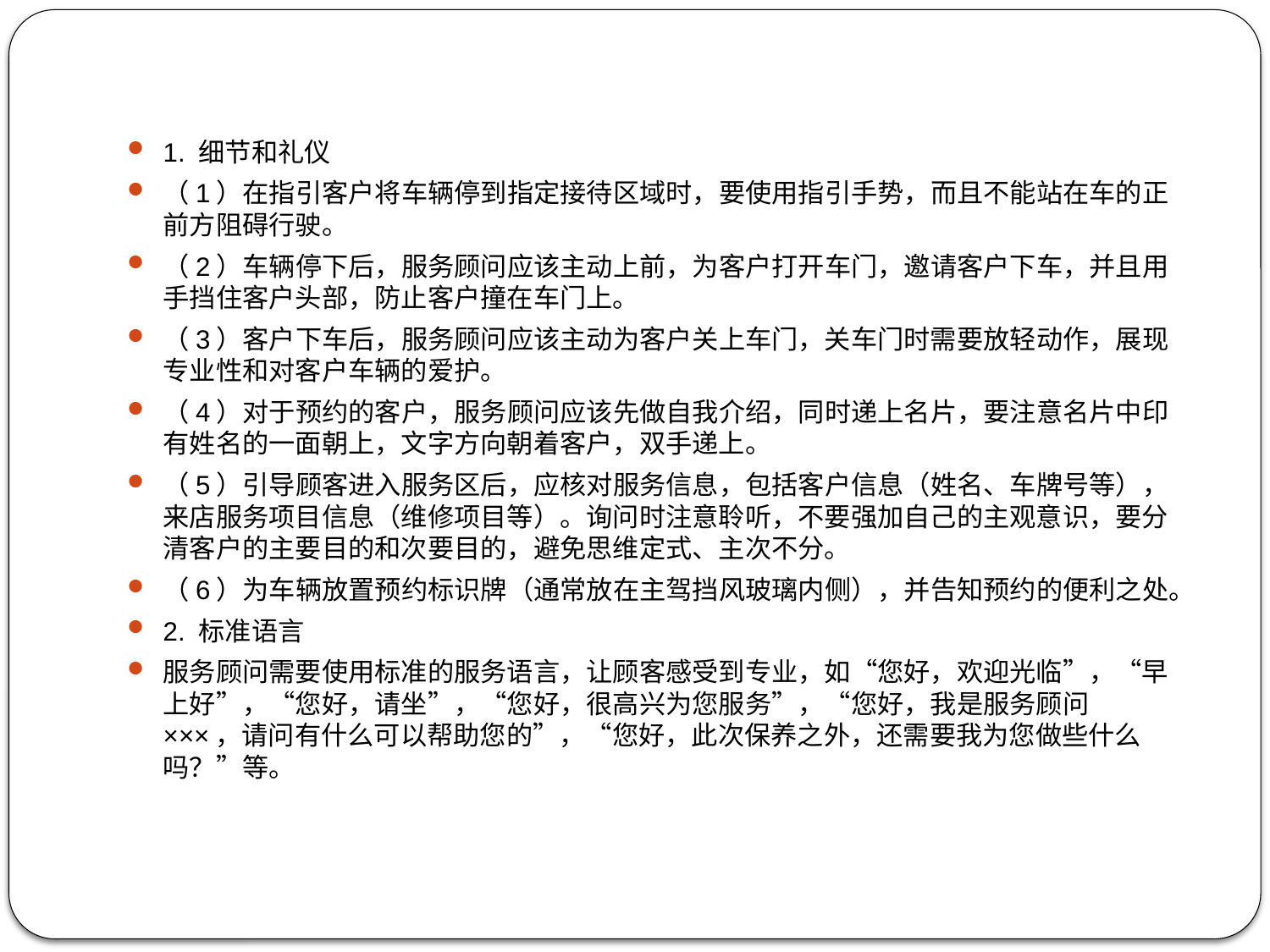

1. 细节和礼仪
（1）在指引客户将车辆停到指定接待区域时，要使用指引手势，而且不能站在车的正前方阻碍行驶。
（2）车辆停下后，服务顾问应该主动上前，为客户打开车门，邀请客户下车，并且用手挡住客户头部，防止客户撞在车门上。
（3）客户下车后，服务顾问应该主动为客户关上车门，关车门时需要放轻动作，展现专业性和对客户车辆的爱护。
（4）对于预约的客户，服务顾问应该先做自我介绍，同时递上名片，要注意名片中印有姓名的一面朝上，文字方向朝着客户，双手递上。
（5）引导顾客进入服务区后，应核对服务信息，包括客户信息（姓名、车牌号等），来店服务项目信息（维修项目等）。询问时注意聆听，不要强加自己的主观意识，要分清客户的主要目的和次要目的，避免思维定式、主次不分。
（6）为车辆放置预约标识牌（通常放在主驾挡风玻璃内侧），并告知预约的便利之处。
2. 标准语言
服务顾问需要使用标准的服务语言，让顾客感受到专业，如“您好，欢迎光临”，“早上好”，“您好，请坐”，“您好，很高兴为您服务”，“您好，我是服务顾问×××，请问有什么可以帮助您的”，“您好，此次保养之外，还需要我为您做些什么吗？”等。